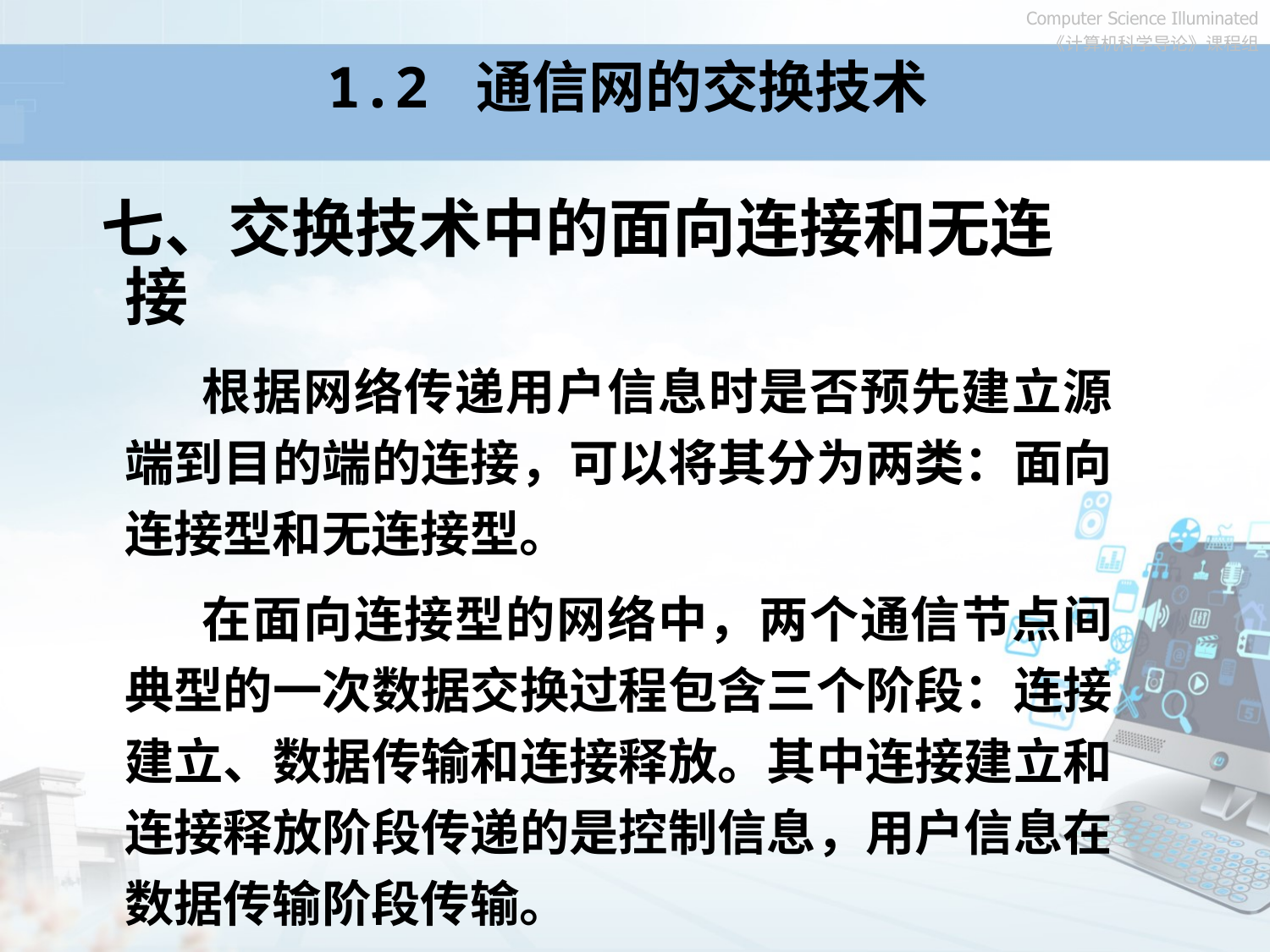

# 1.2 通信网的交换技术
七、交换技术中的面向连接和无连接
       根据网络传递用户信息时是否预先建立源端到目的端的连接，可以将其分为两类：面向连接型和无连接型。
       在面向连接型的网络中，两个通信节点间典型的一次数据交换过程包含三个阶段：连接建立、数据传输和连接释放。其中连接建立和连接释放阶段传递的是控制信息，用户信息在数据传输阶段传输。